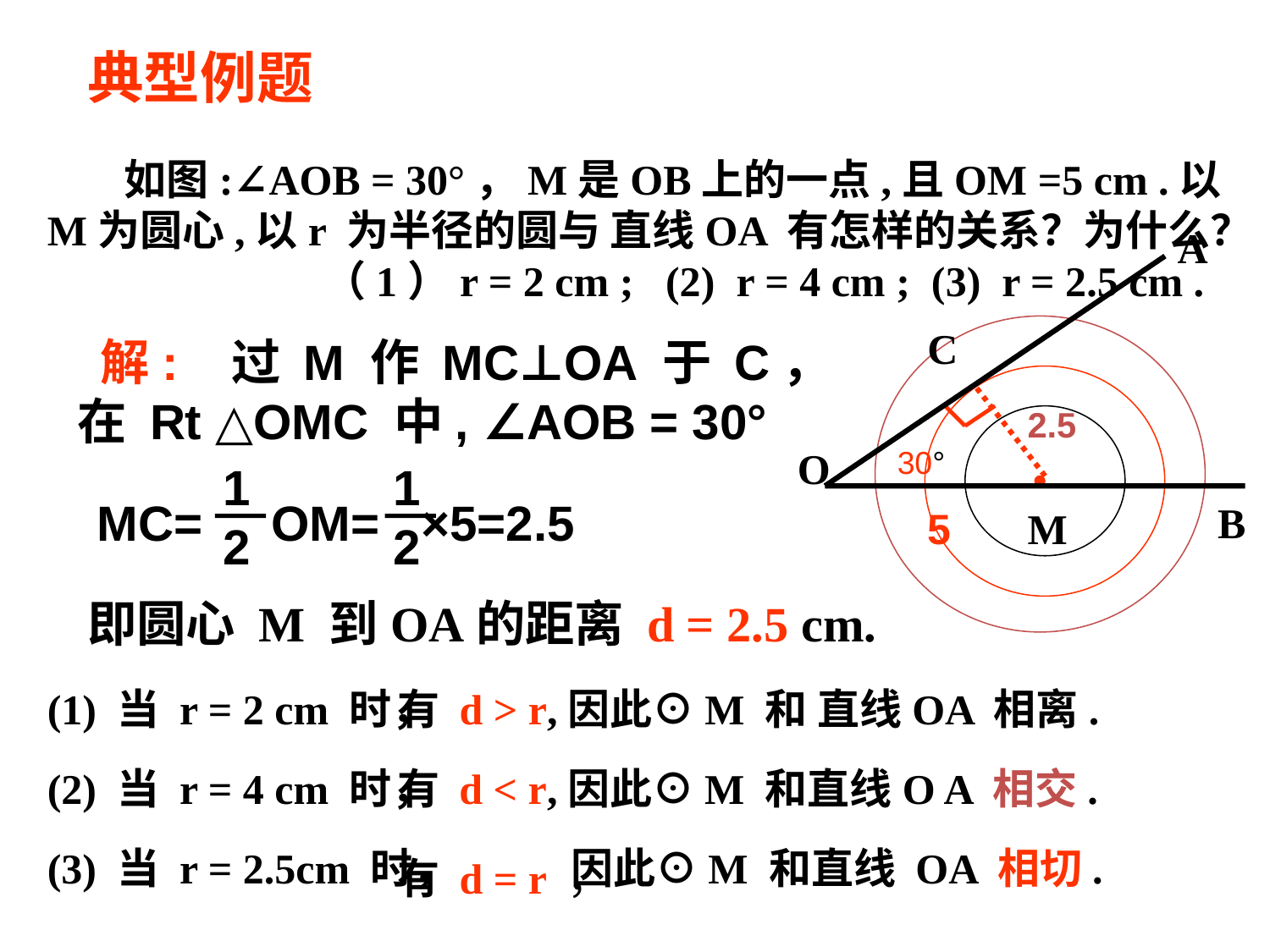

典型例题
       如图:∠AOB = 30°，M是OB上的一点,且OM =5 cm .以M为圆心,以r 为半径的圆与 直线OA 有怎样的关系？为什么？                             （1）r = 2 cm ;   (2)  r = 4 cm ;  (3)  r = 2.5 cm .
A

O

B
M

C

 解:   过 M 作 MC⊥OA 于 C，在 Rt △OMC 中, ∠AOB = 30°

2.5

30°
1

2
1

2
MC=     OM=   ×5=2.5

5
即圆心 M 到OA的距离 d = 2.5 cm.
(1) 当 r = 2 cm 时，
有 d > r,
因此⊙M 和 直线OA 相离.
(2) 当 r = 4 cm 时，
有 d < r,
因此⊙M 和直线O A 相交.
(3) 当 r = 2.5cm 时，
因此⊙M 和直线 OA 相切.
有 d = r ，